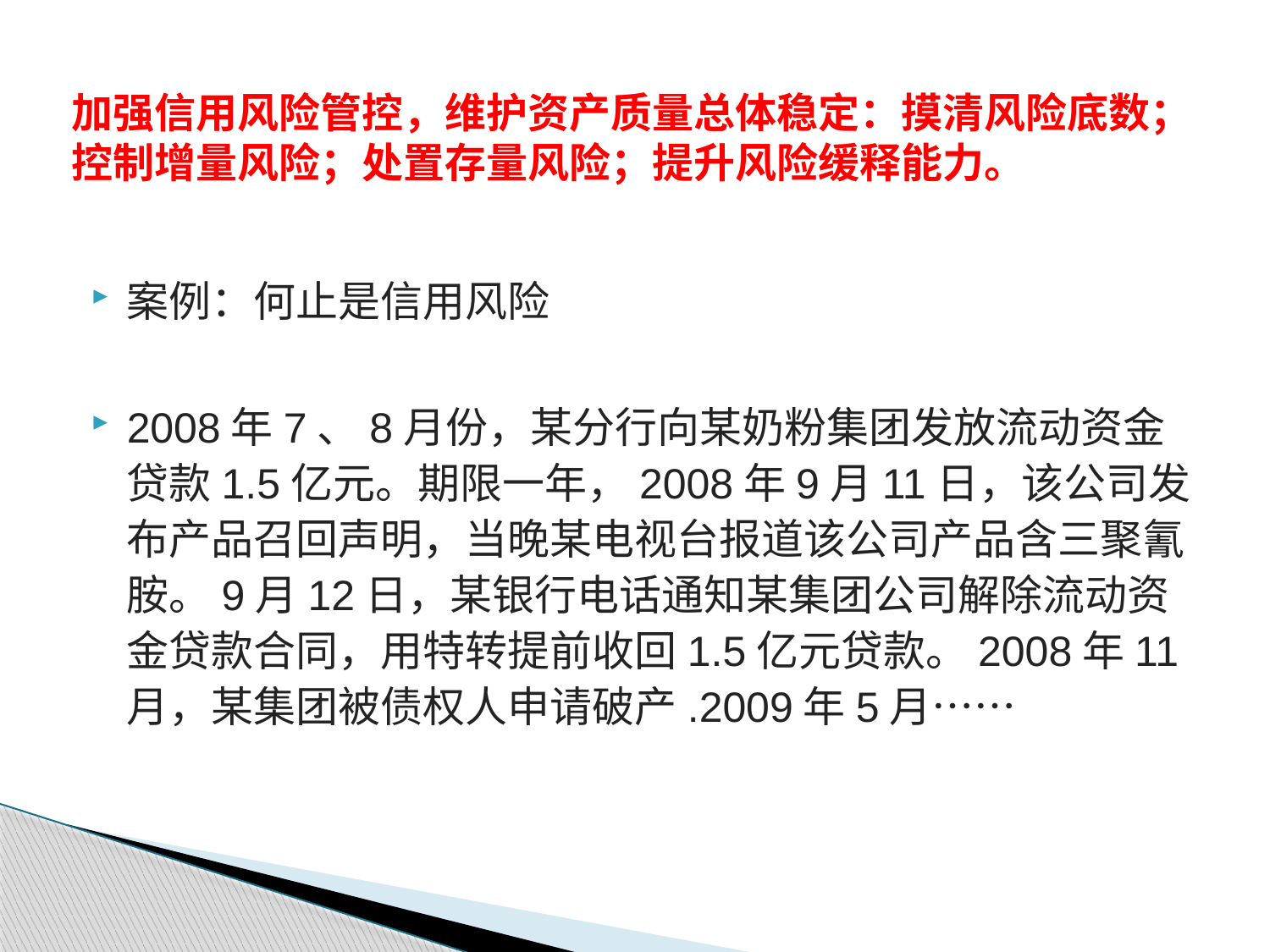

# 加强信用风险管控，维护资产质量总体稳定：摸清风险底数；控制增量风险；处置存量风险；提升风险缓释能力。

案例：何止是信用风险

2008年7、8月份，某分行向某奶粉集团发放流动资金贷款1.5亿元。期限一年，2008年9月11日，该公司发布产品召回声明，当晚某电视台报道该公司产品含三聚氰胺。9月12日，某银行电话通知某集团公司解除流动资金贷款合同，用特转提前收回1.5亿元贷款。2008年11月，某集团被债权人申请破产.2009年5月……